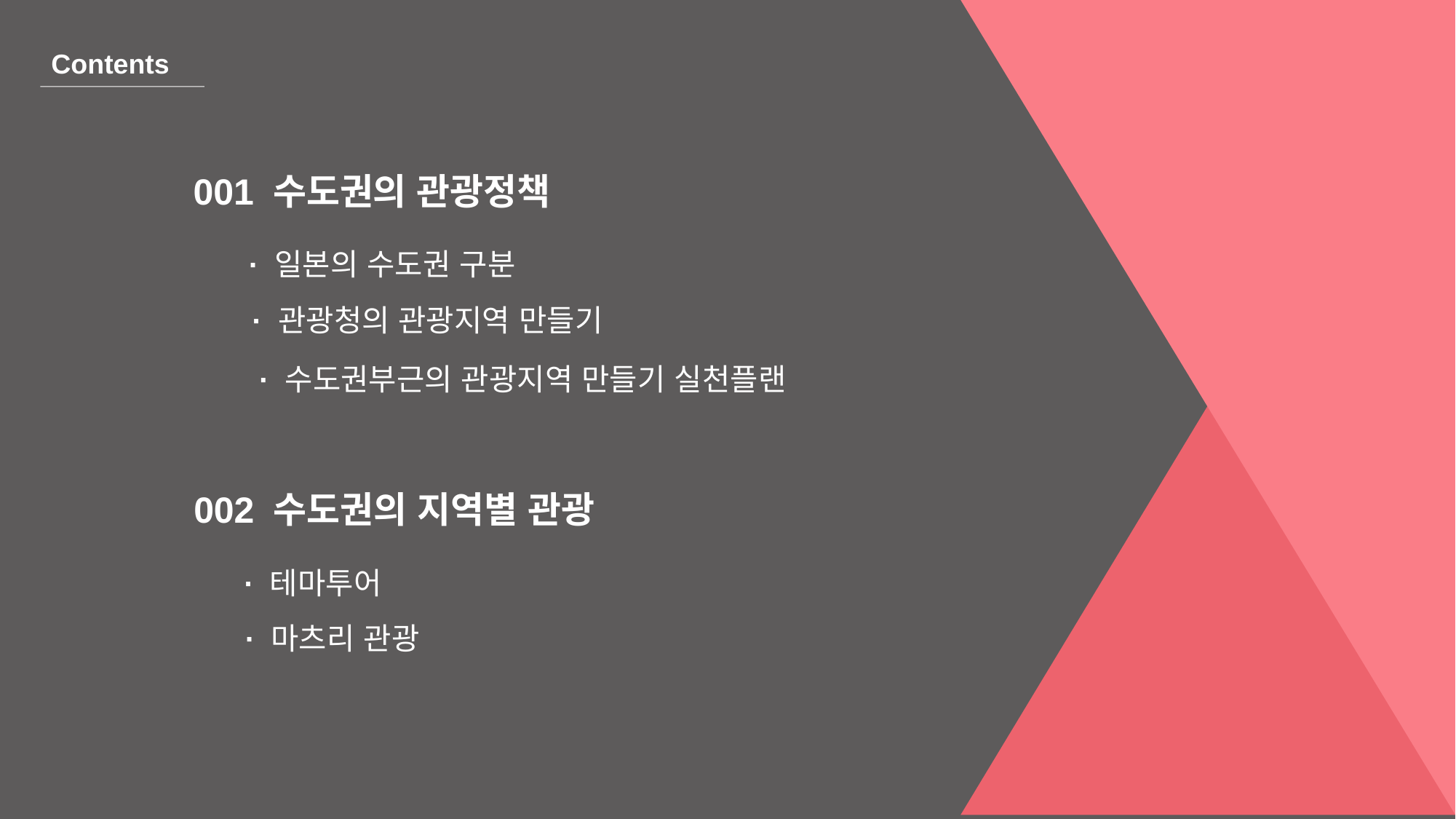

Contents
001 수도권의 관광정책
· 일본의 수도권 구분
· 관광청의 관광지역 만들기
· 수도권부근의 관광지역 만들기 실천플랜
002 수도권의 지역별 관광
· 테마투어
· 마츠리 관광